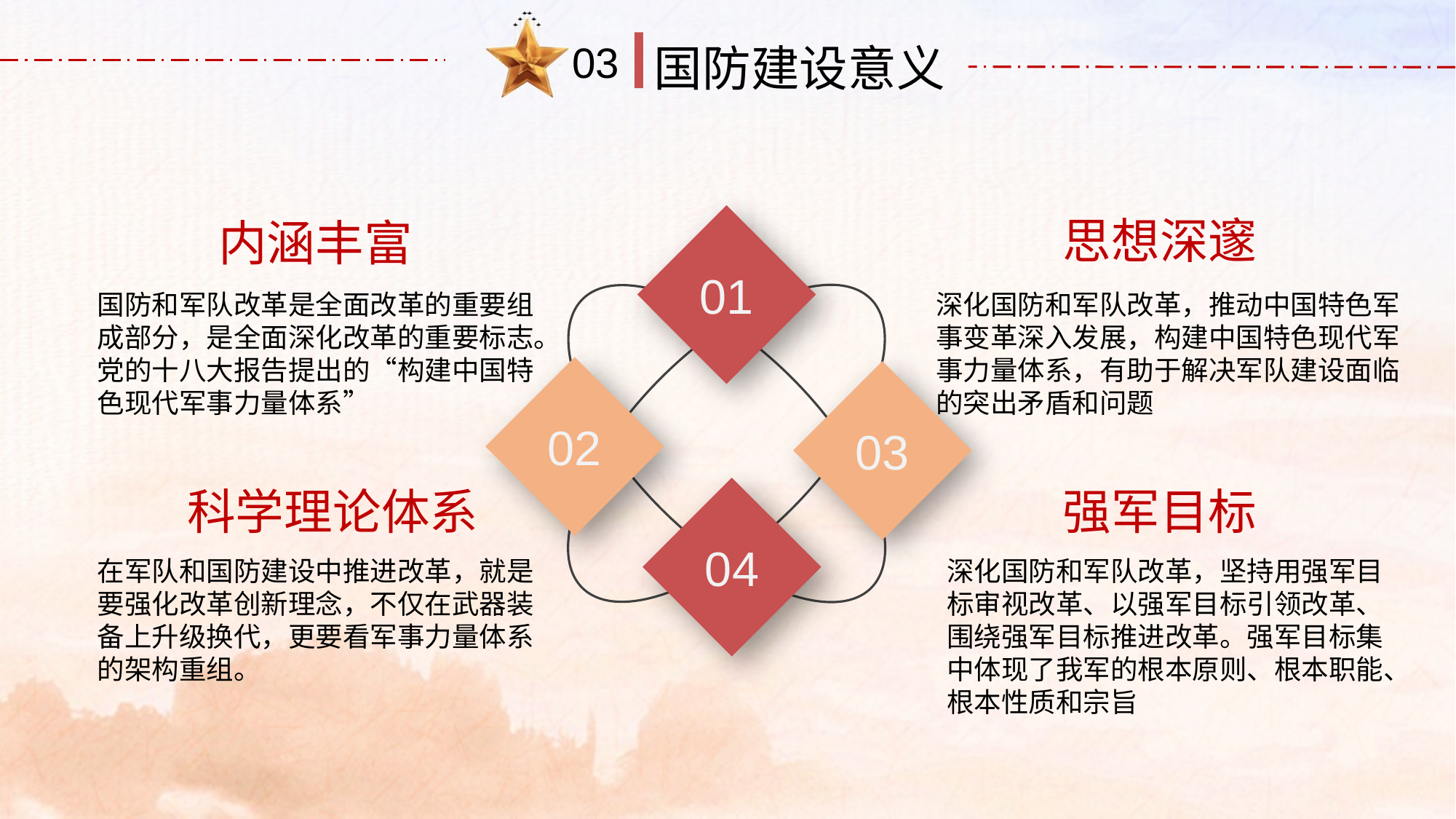

01
思想深邃
内涵丰富

深化国防和军队改革，推动中国特色军事变革深入发展，构建中国特色现代军事力量体系，有助于解决军队建设面临的突出矛盾和问题
国防和军队改革是全面改革的重要组成部分，是全面深化改革的重要标志。党的十八大报告提出的“构建中国特色现代军事力量体系”
02
03
科学理论体系
强军目标
04
在军队和国防建设中推进改革，就是要强化改革创新理念，不仅在武器装备上升级换代，更要看军事力量体系的架构重组。
深化国防和军队改革，坚持用强军目标审视改革、以强军目标引领改革、围绕强军目标推进改革。强军目标集中体现了我军的根本原则、根本职能、根本性质和宗旨